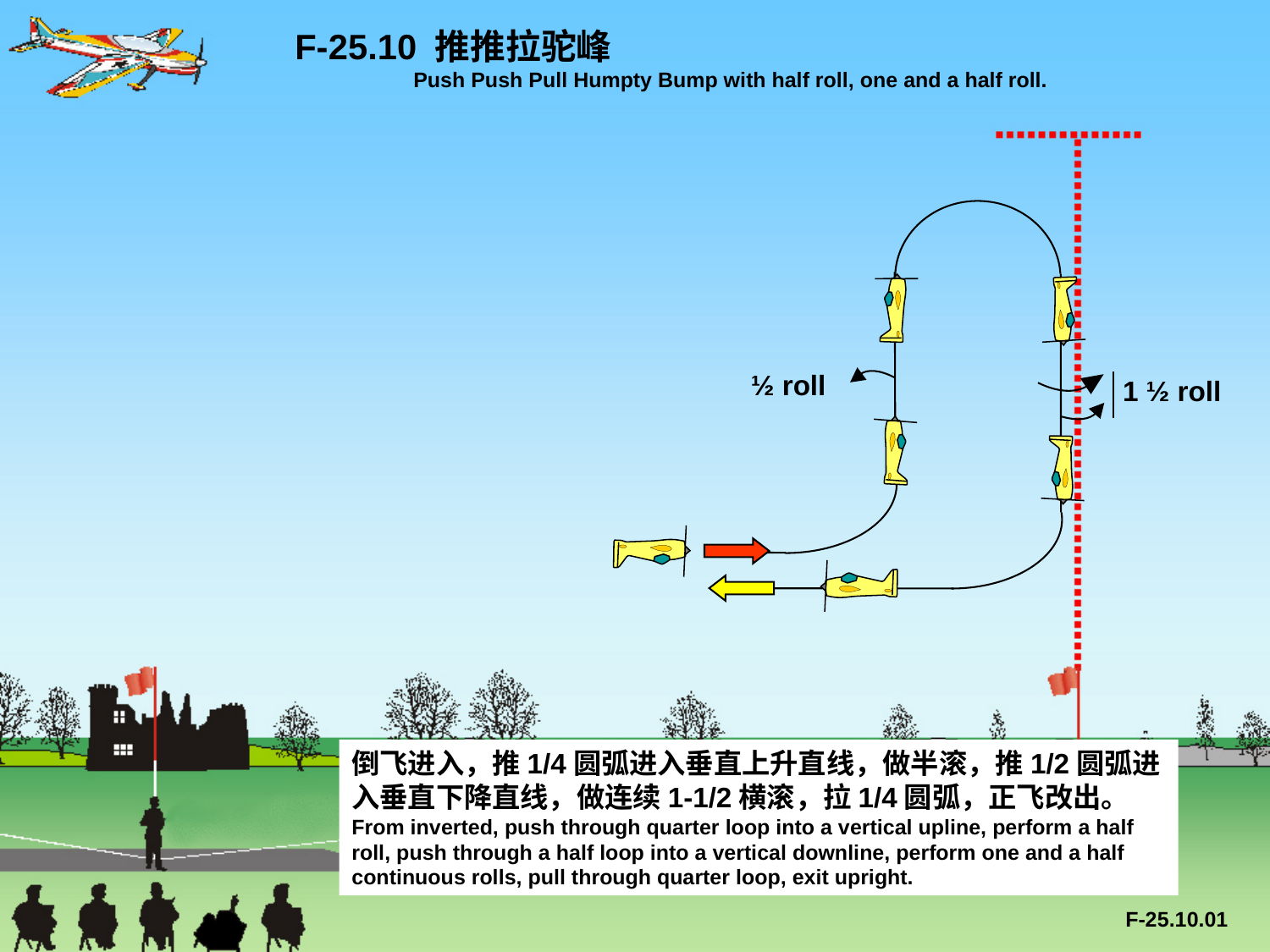

F-25.10 推推拉驼峰
                    Push Push Pull Humpty Bump with half roll, one and a half roll.

½ roll
1 ½ roll

倒飞进入，推1/4圆弧进入垂直上升直线，做半滚，推1/2圆弧进入垂直下降直线，做连续1-1/2横滚，拉1/4圆弧，正飞改出。
From inverted, push through quarter loop into a vertical upline, perform a half roll, push through a half loop into a vertical downline, perform one and a half continuous rolls, pull through quarter loop, exit upright.
F-25.10.01